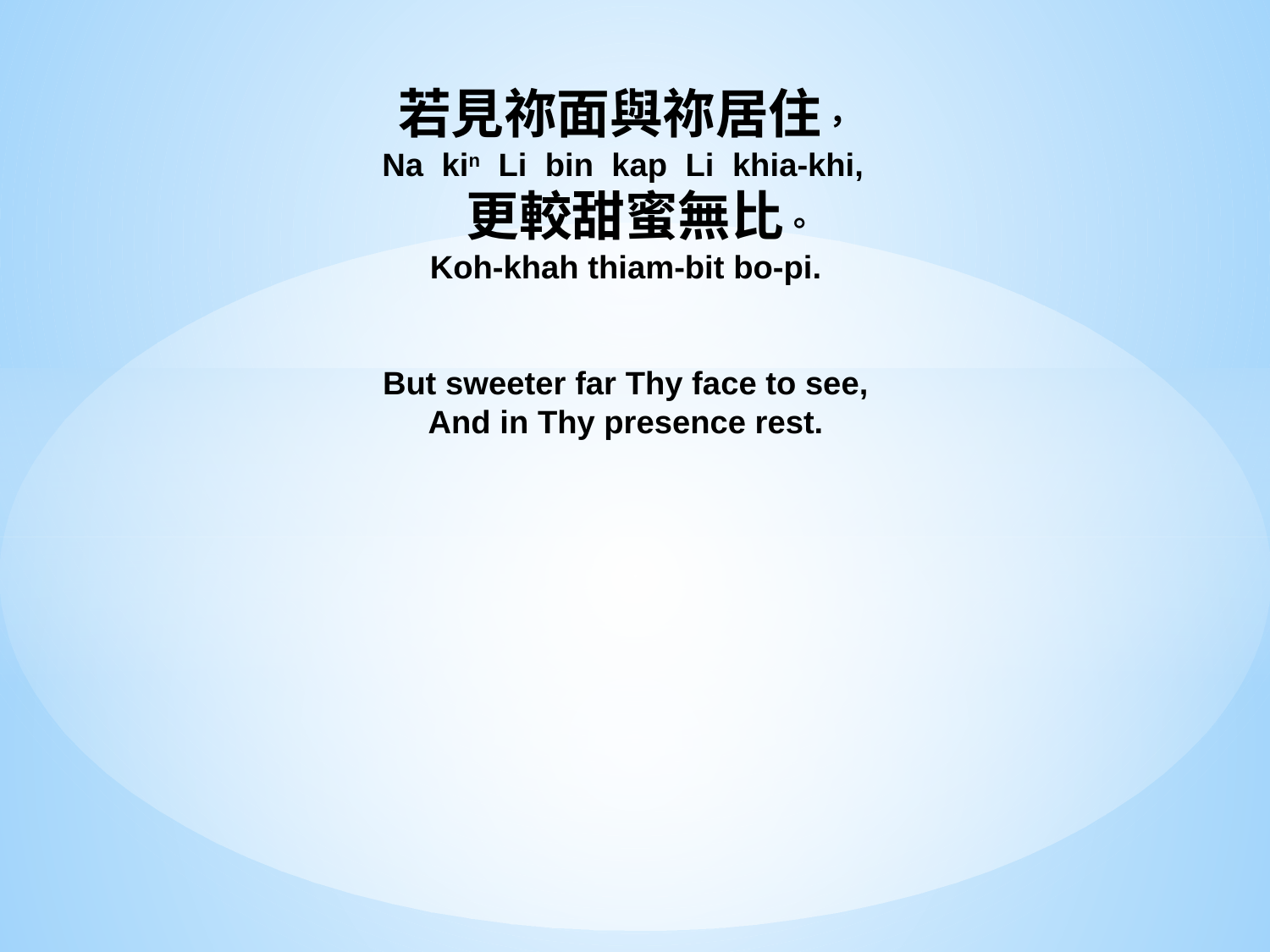

# 若見祢面與祢居住， Na  kin  Li  bin  kap  Li  khia-khi, 更較甜蜜無比。 Koh-khah thiam-bit bo-pi. But sweeter far Thy face to see, And in Thy presence rest.